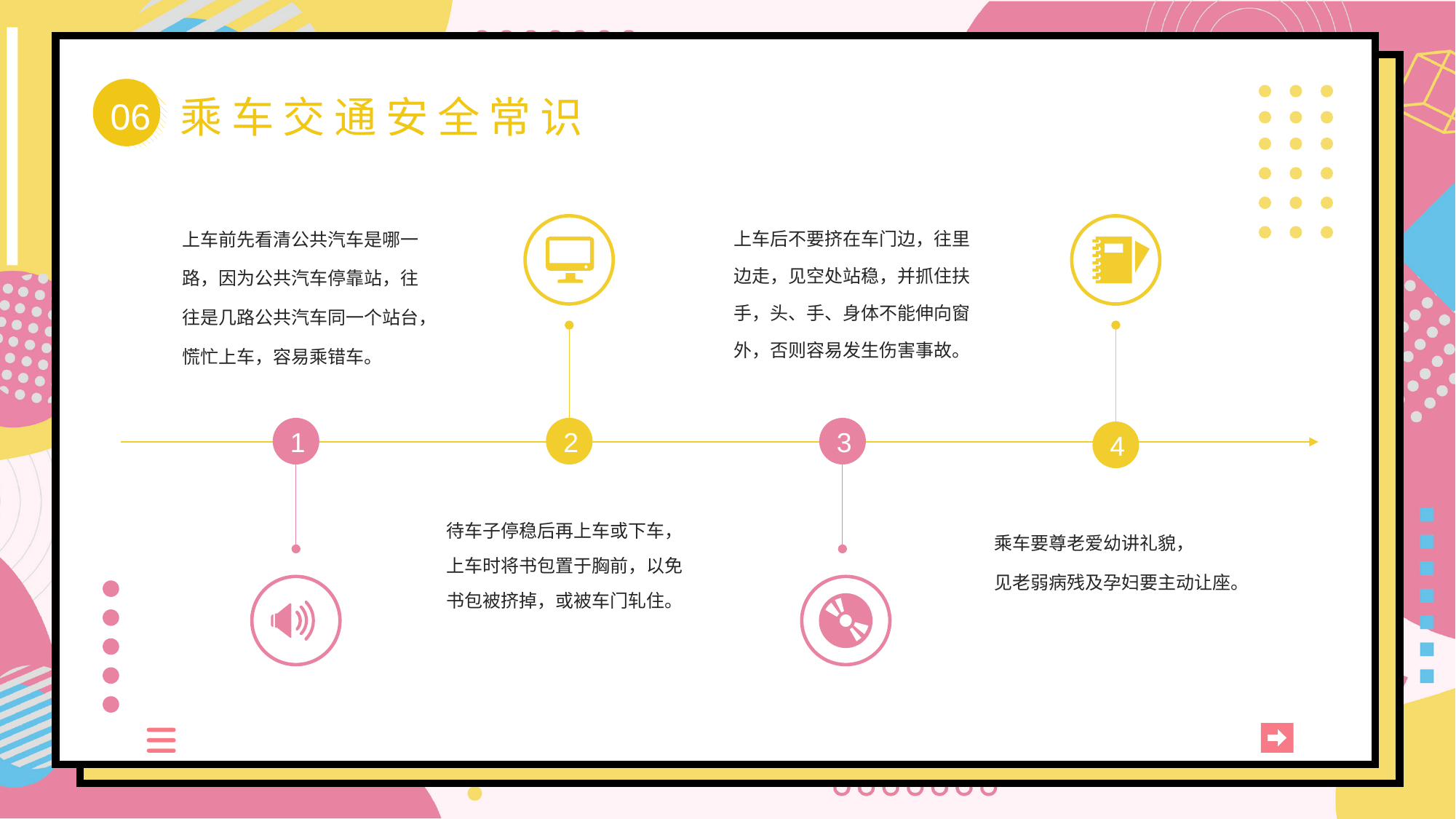

乘车交通安全常识
06
上车前先看清公共汽车是哪一路，因为公共汽车停靠站，往往是几路公共汽车同一个站台，慌忙上车，容易乘错车。
上车后不要挤在车门边，往里边走，见空处站稳，并抓住扶手，头、手、身体不能伸向窗外，否则容易发生伤害事故。

2
3
1
4
待车子停稳后再上车或下车，上车时将书包置于胸前，以免书包被挤掉，或被车门轧住。
乘车要尊老爱幼讲礼貌，
见老弱病残及孕妇要主动让座。